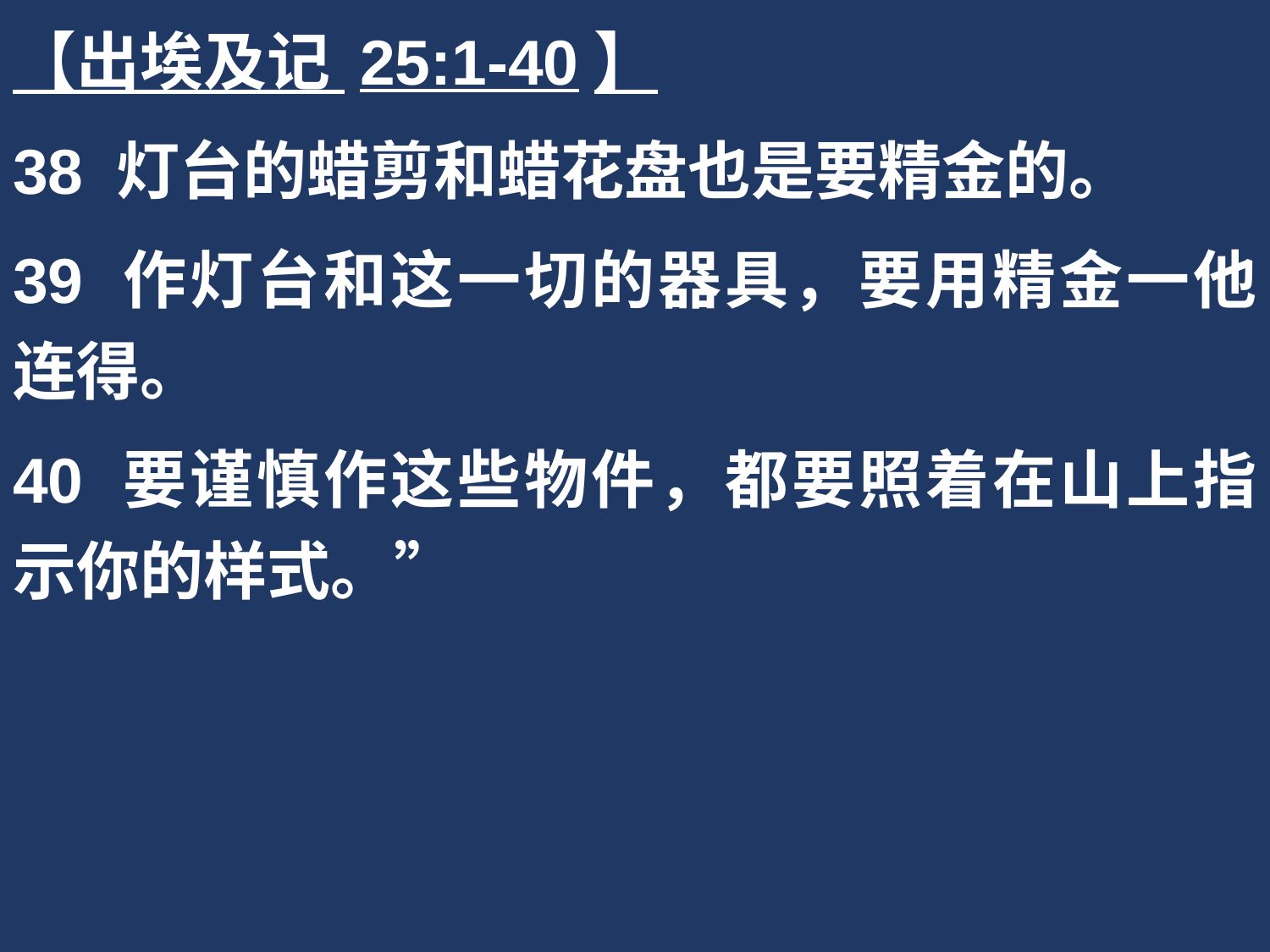

【出埃及记 25:1-40】
38 灯台的蜡剪和蜡花盘也是要精金的。
39 作灯台和这一切的器具，要用精金一他连得。
40 要谨慎作这些物件，都要照着在山上指示你的样式。”